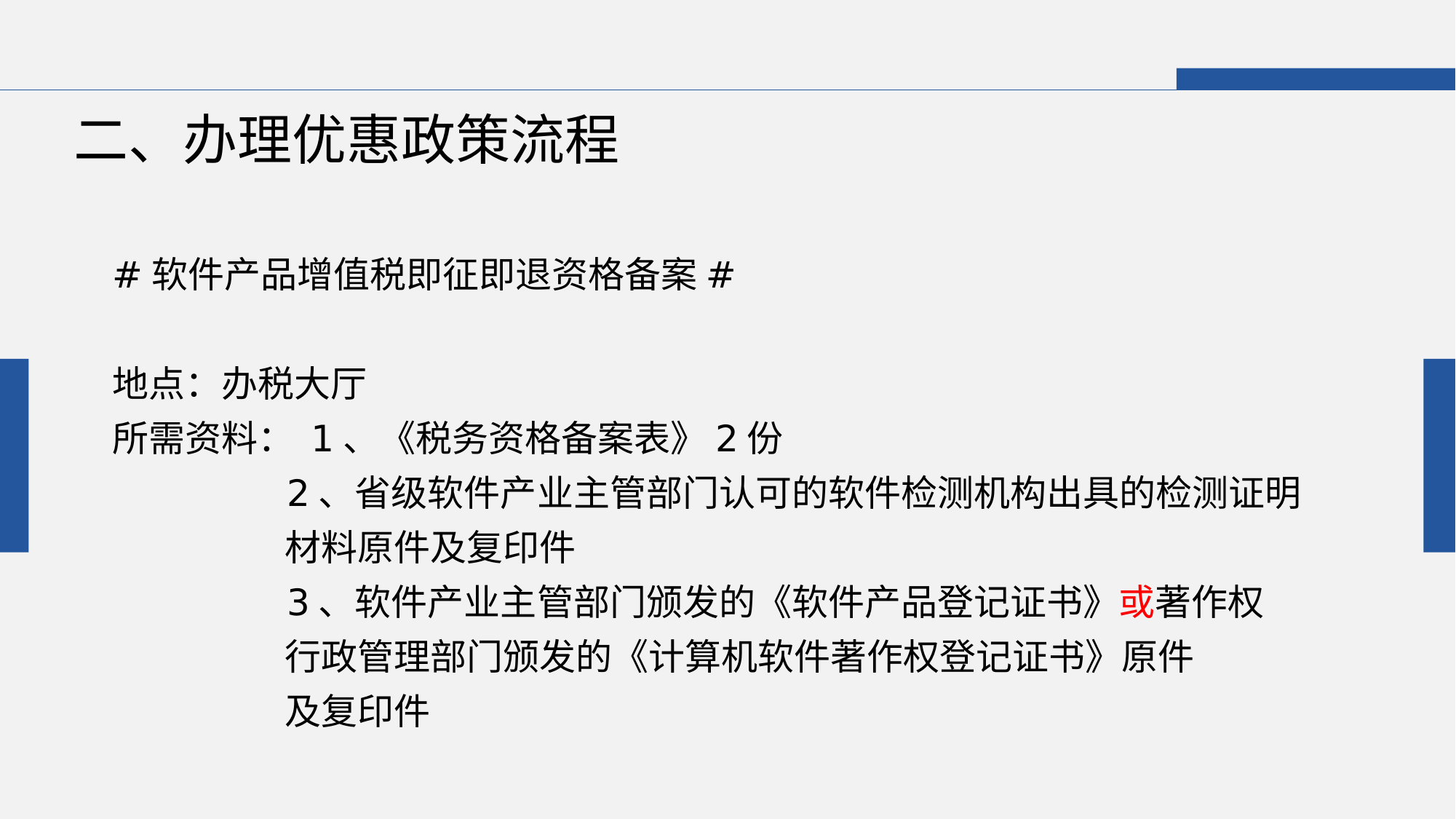

二、办理优惠政策流程
#软件产品增值税即征即退资格备案#

地点：办税大厅
所需资料： 1、《税务资格备案表》2份
               2、省级软件产业主管部门认可的软件检测机构出具的检测证明
                    材料原件及复印件
               3、软件产业主管部门颁发的《软件产品登记证书》或著作权
                    行政管理部门颁发的《计算机软件著作权登记证书》原件
                    及复印件